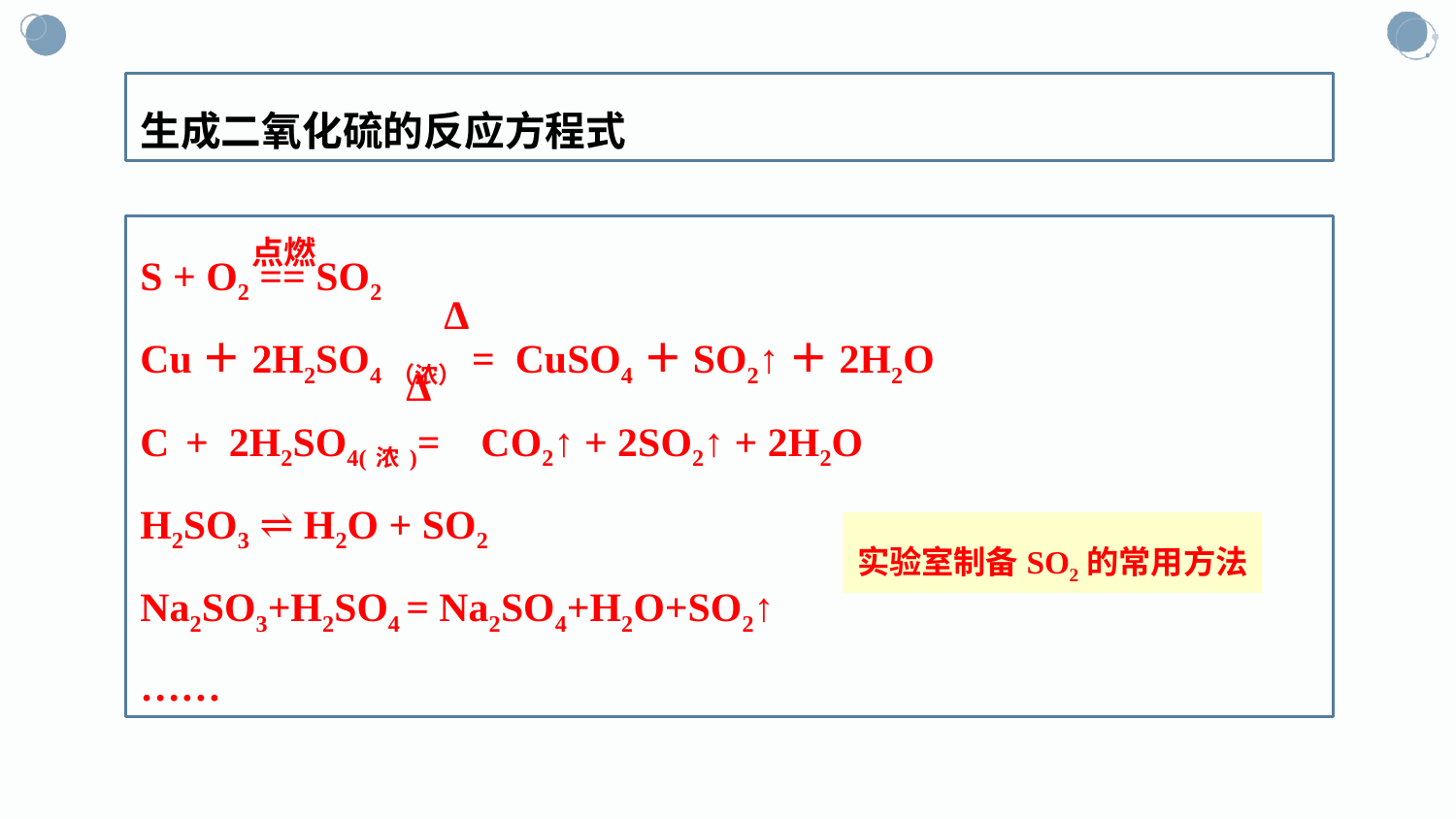

生成二氧化硫的反应方程式
点燃
S + O2 == SO2
Cu＋2H2SO4（浓）=  CuSO4＋SO2↑＋2H2O
C  +  2H2SO4(浓)=    CO2↑ + 2SO2↑ + 2H2O
H2SO3 ⇌ H2O + SO2
Na2SO3+H2SO4 = Na2SO4+H2O+SO2↑
……
∆
∆
实验室制备SO2的常用方法